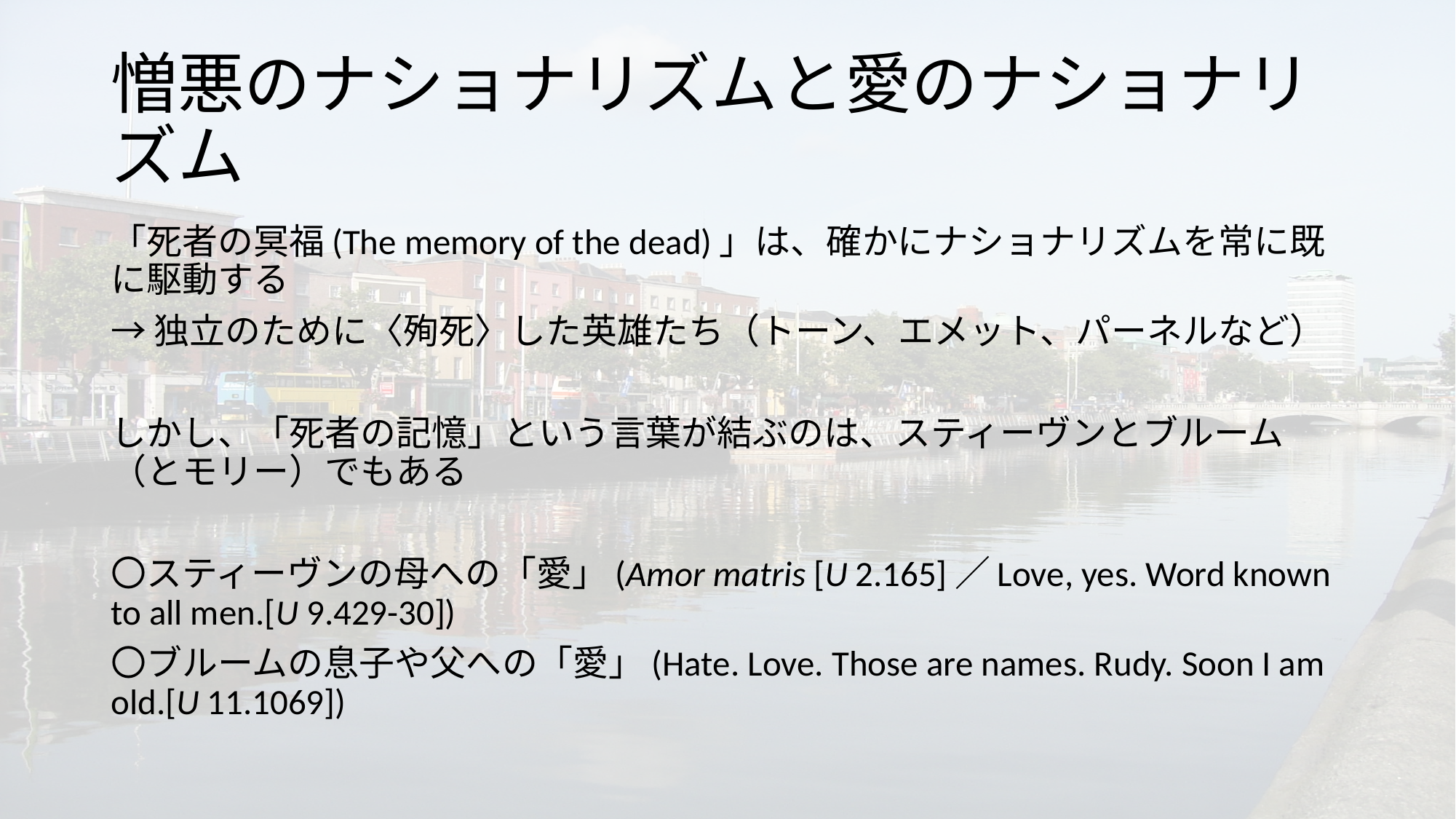

# 憎悪のナショナリズムと愛のナショナリズム
「死者の冥福(The memory of the dead)」は、確かにナショナリズムを常に既に駆動する
→独立のために〈殉死〉した英雄たち（トーン、エメット、パーネルなど）

しかし、「死者の記憶」という言葉が結ぶのは、スティーヴンとブルーム（とモリー）でもある

〇スティーヴンの母への「愛」(Amor matris [U 2.165]／Love, yes. Word known to all men.[U 9.429-30])
〇ブルームの息子や父への「愛」(Hate. Love. Those are names. Rudy. Soon I am old.[U 11.1069])